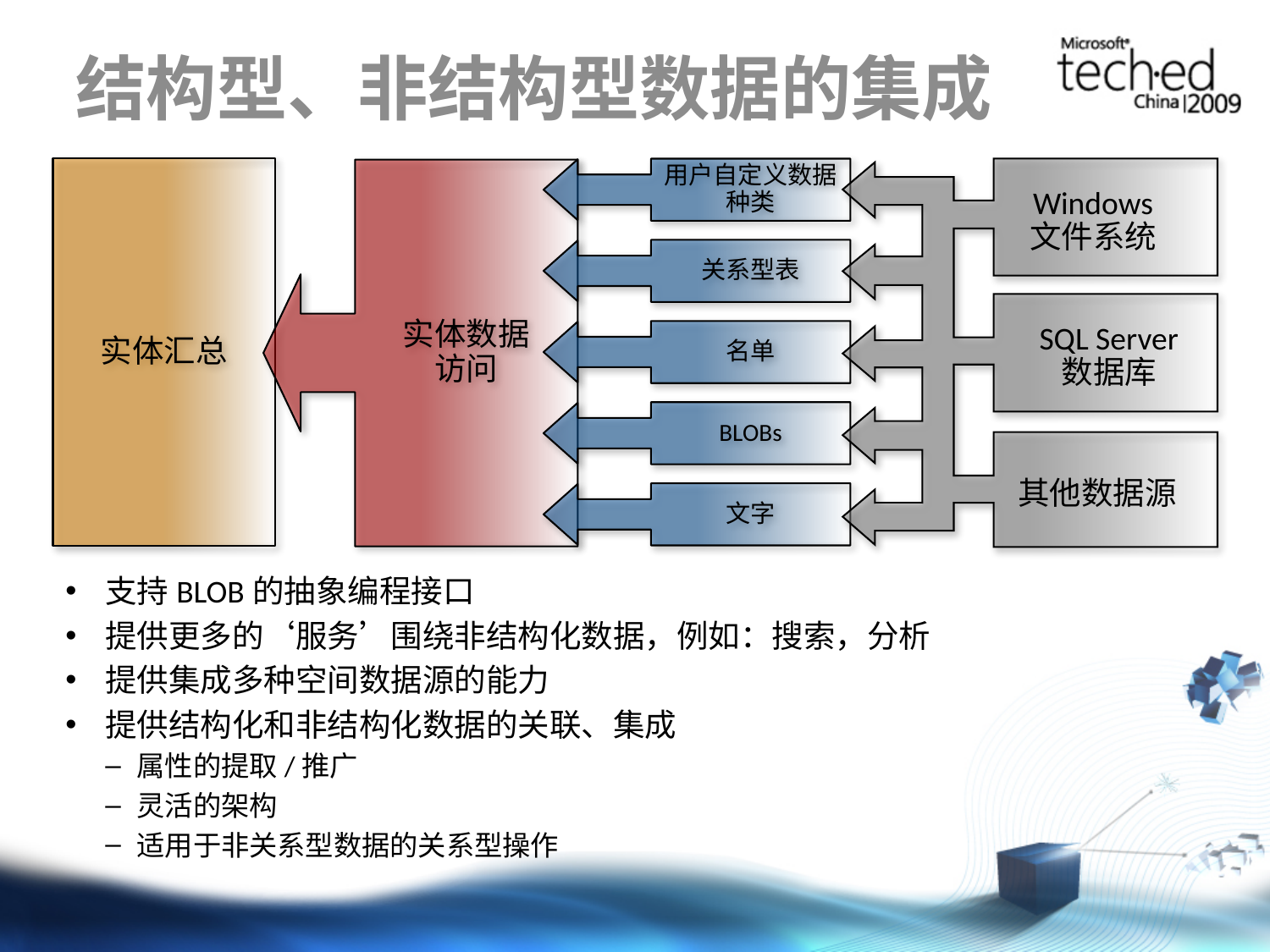

# 结构型、非结构型数据的集成

Windows
文件系统
SQL Server
数据库
其他数据源
实体汇总
用户自定义数据种类
关系型表
名单
BLOBs
文字
实体数据
访问
支持BLOB的抽象编程接口
提供更多的‘服务’围绕非结构化数据，例如：搜索，分析
提供集成多种空间数据源的能力
提供结构化和非结构化数据的关联、集成
属性的提取/推广
灵活的架构
适用于非关系型数据的关系型操作